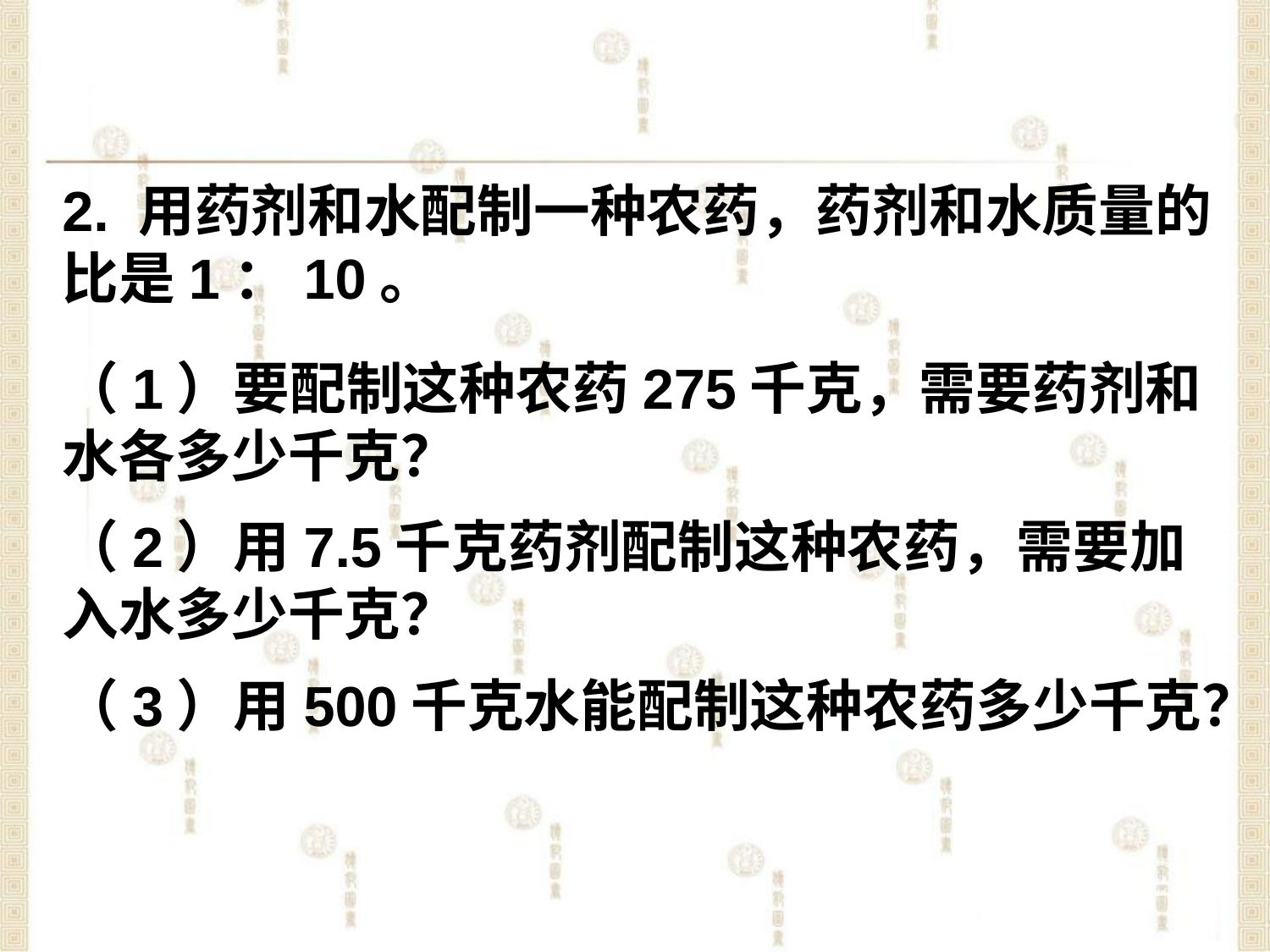

2. 用药剂和水配制一种农药，药剂和水质量的比是1：10。
（1）要配制这种农药275千克，需要药剂和水各多少千克？
（2）用7.5千克药剂配制这种农药，需要加入水多少千克？
（3）用500千克水能配制这种农药多少千克？